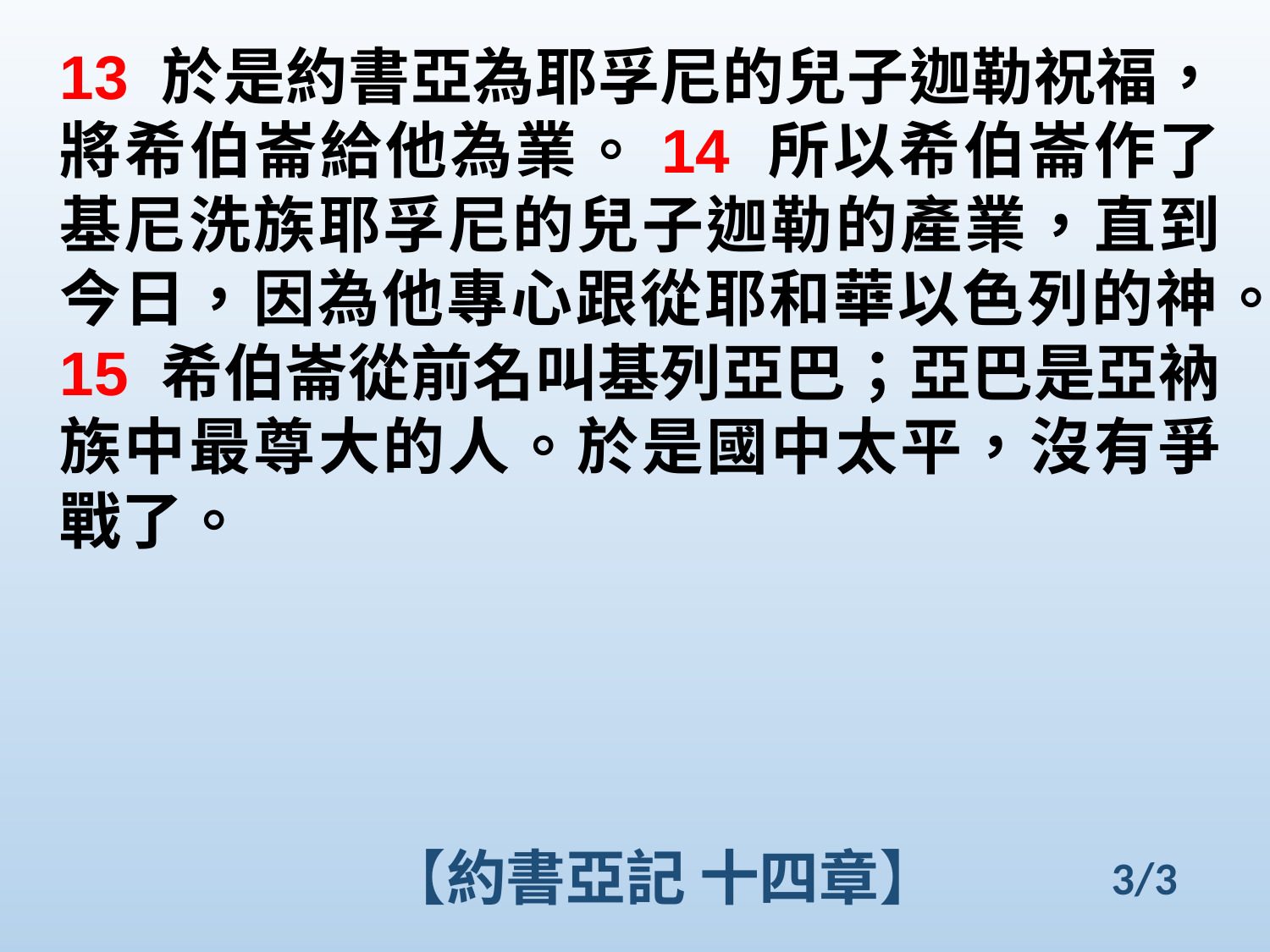

13 於是約書亞為耶孚尼的兒子迦勒祝福，將希伯崙給他為業。14 所以希伯崙作了基尼洗族耶孚尼的兒子迦勒的產業，直到今日，因為他專心跟從耶和華以色列的神。15 希伯崙從前名叫基列亞巴；亞巴是亞衲族中最尊大的人。於是國中太平，沒有爭戰了。

【約書亞記 十四章】
3/3